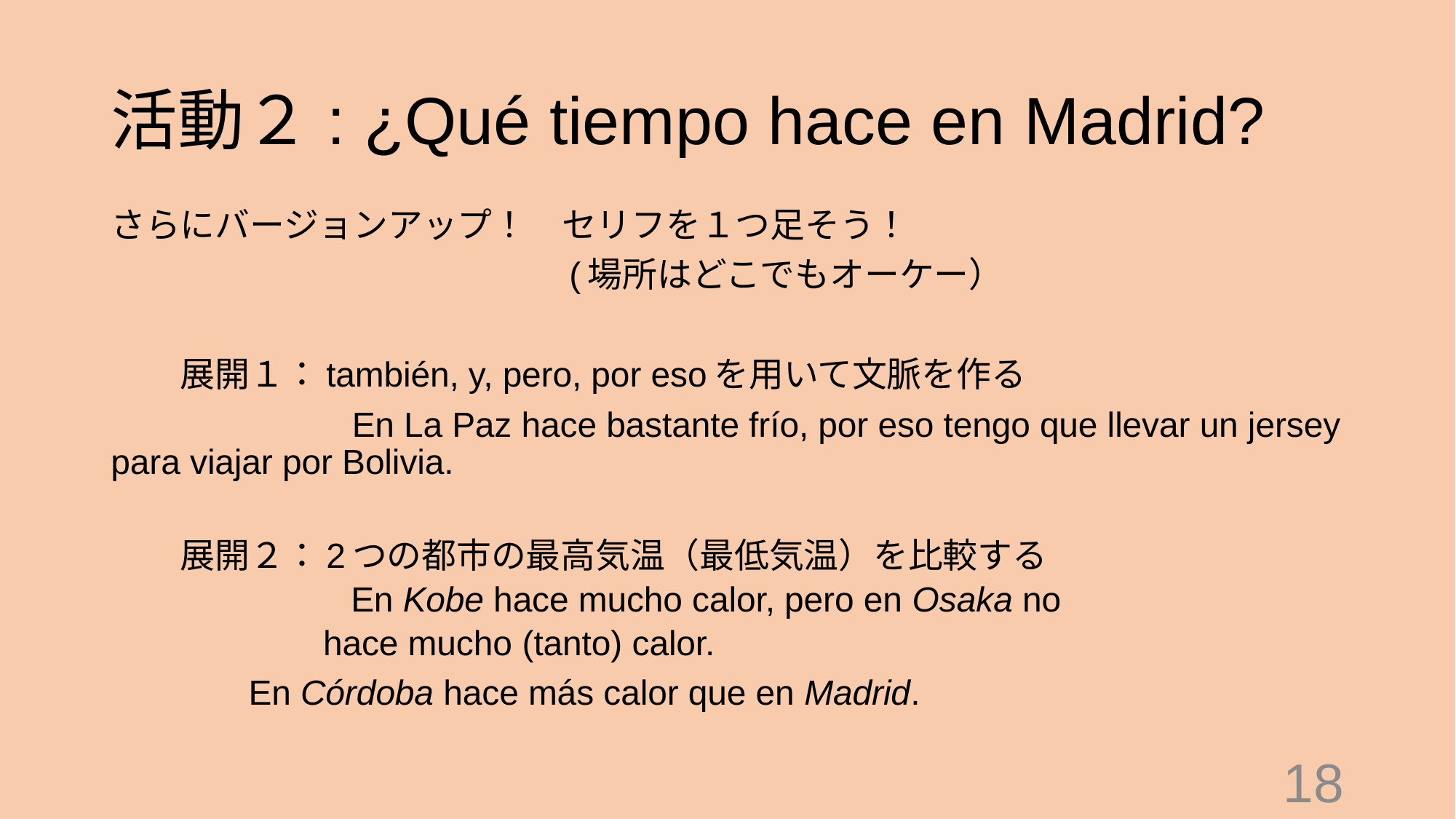

# 活動２: ¿Qué tiempo hace en Madrid?
さらにバージョンアップ！　セリフを１つ足そう！
　　　　　　　　　　　　　(場所はどこでもオーケー）

　　展開１：también, y, pero, por esoを用いて文脈を作る
                         En La Paz hace bastante frío, por eso tengo que llevar un jersey para viajar por Bolivia.

　　展開２：2つの都市の最高気温（最低気温）を比較する
　　　　　　 En Kobe hace mucho calor, pero en Osaka no
                 hace mucho (tanto) calor.
		     En Córdoba hace más calor que en Madrid.

18